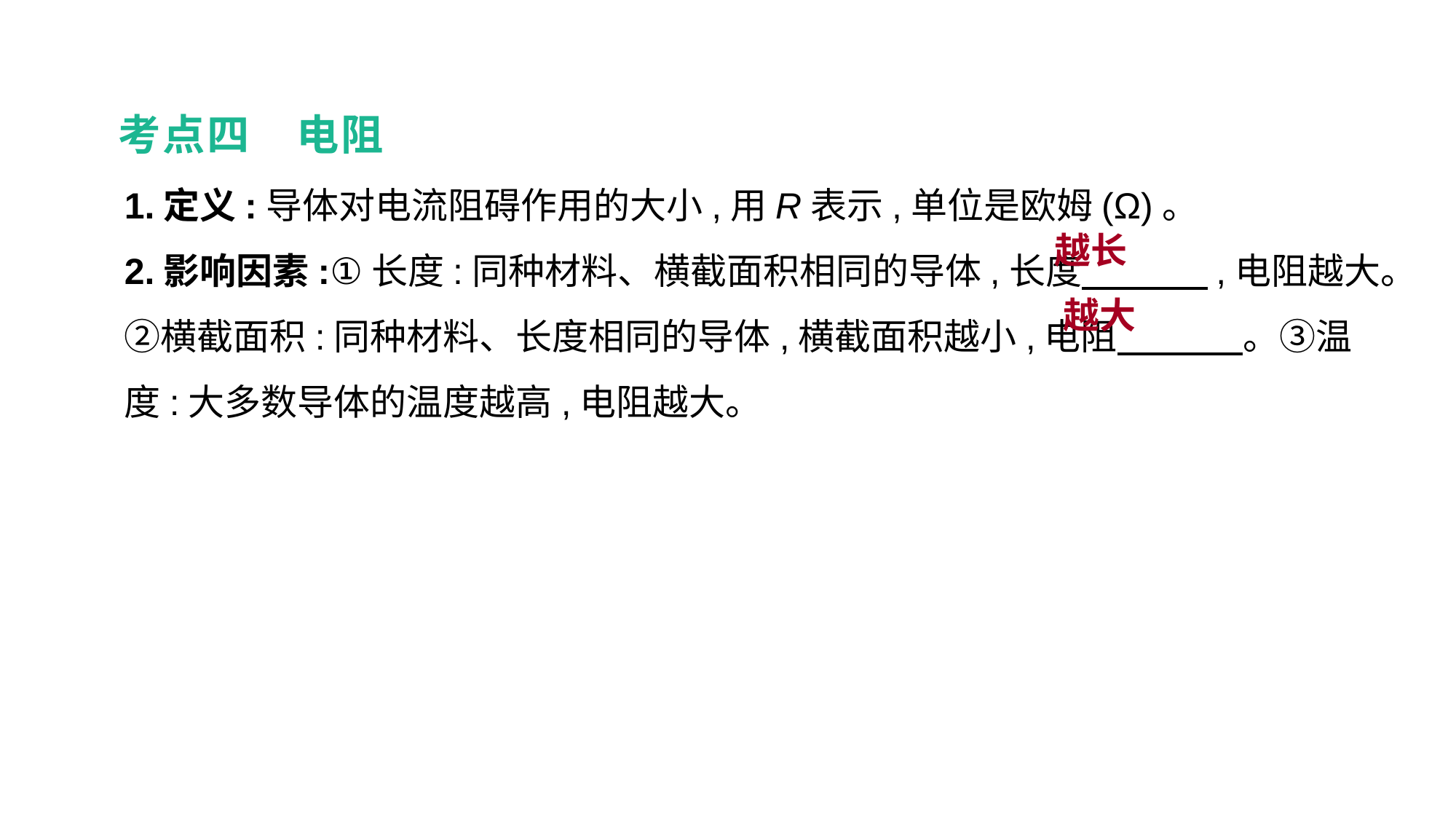

考点四　电阻
1.定义:导体对电流阻碍作用的大小,用R表示,单位是欧姆(Ω)。
2.影响因素:①长度:同种材料、横截面积相同的导体,长度　　  　,电阻越大。②横截面积:同种材料、长度相同的导体,横截面积越小,电阻　  　　。③温度:大多数导体的温度越高,电阻越大。
越长
越大